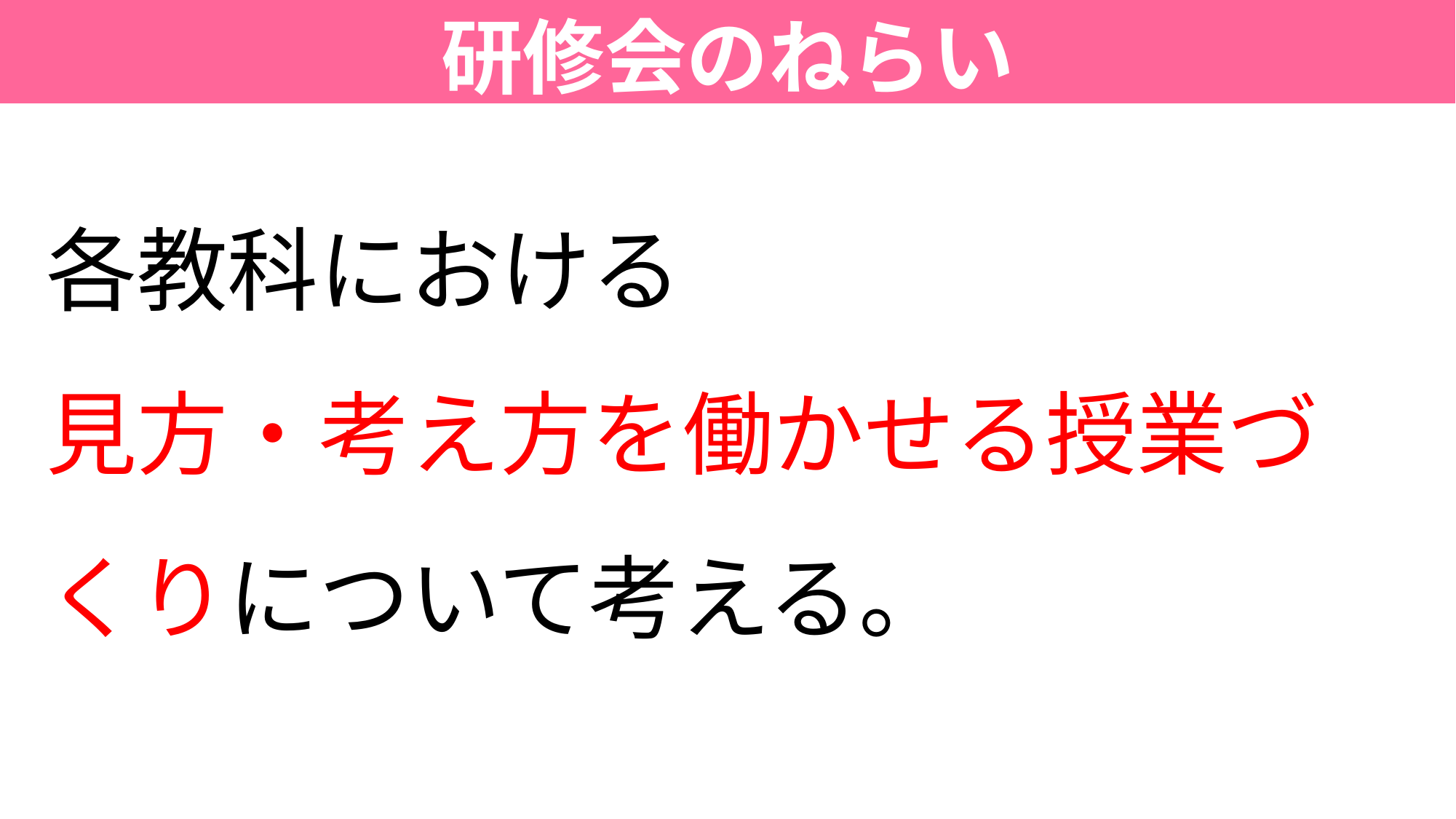

研修会のねらい
各教科における
見方・考え方を働かせる授業づくりについて考える。

２
２